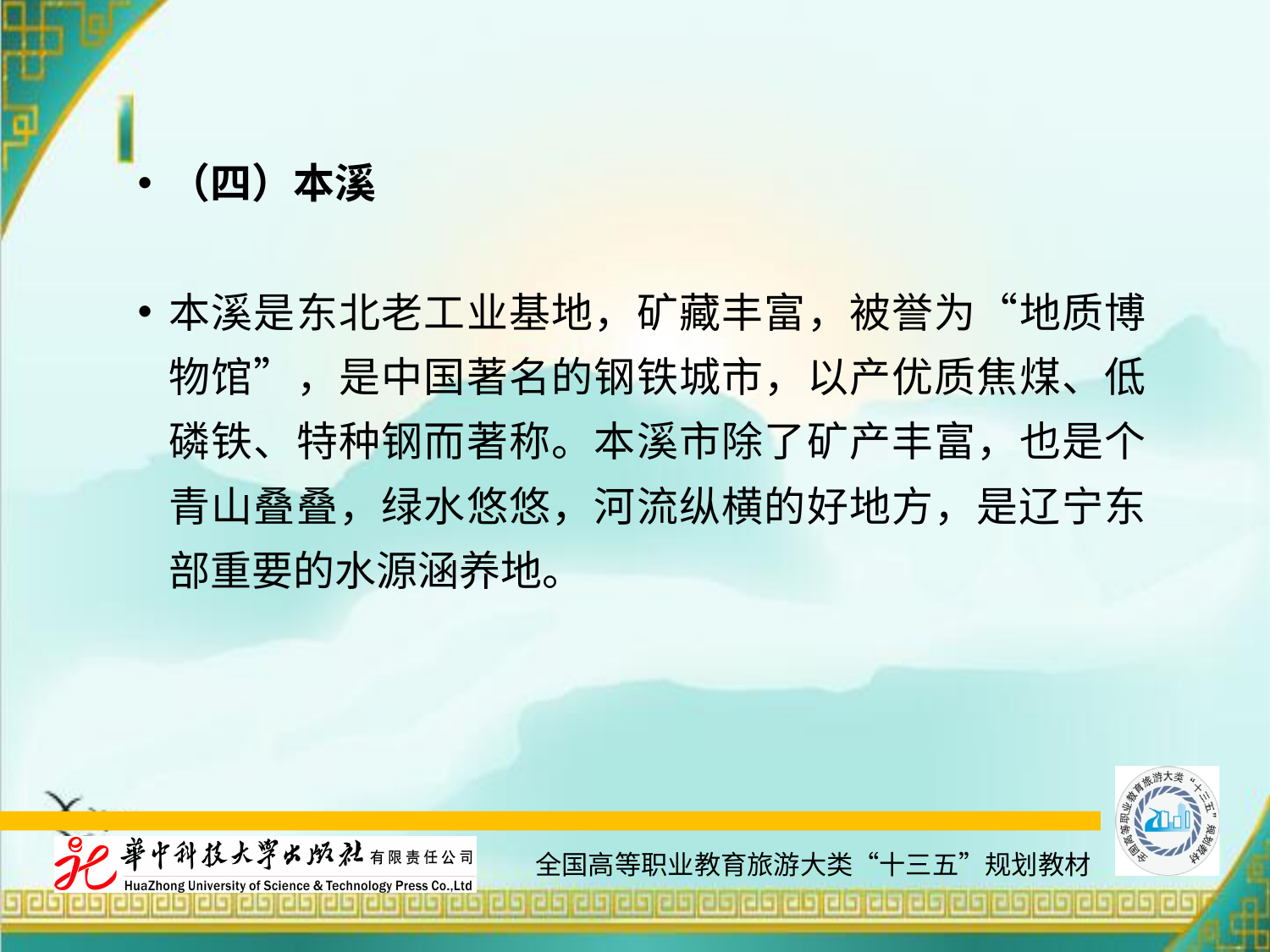

#
（四）本溪

本溪是东北老工业基地，矿藏丰富，被誉为“地质博物馆”，是中国著名的钢铁城市，以产优质焦煤、低磷铁、特种钢而著称。本溪市除了矿产丰富，也是个青山叠叠，绿水悠悠，河流纵横的好地方，是辽宁东部重要的水源涵养地。